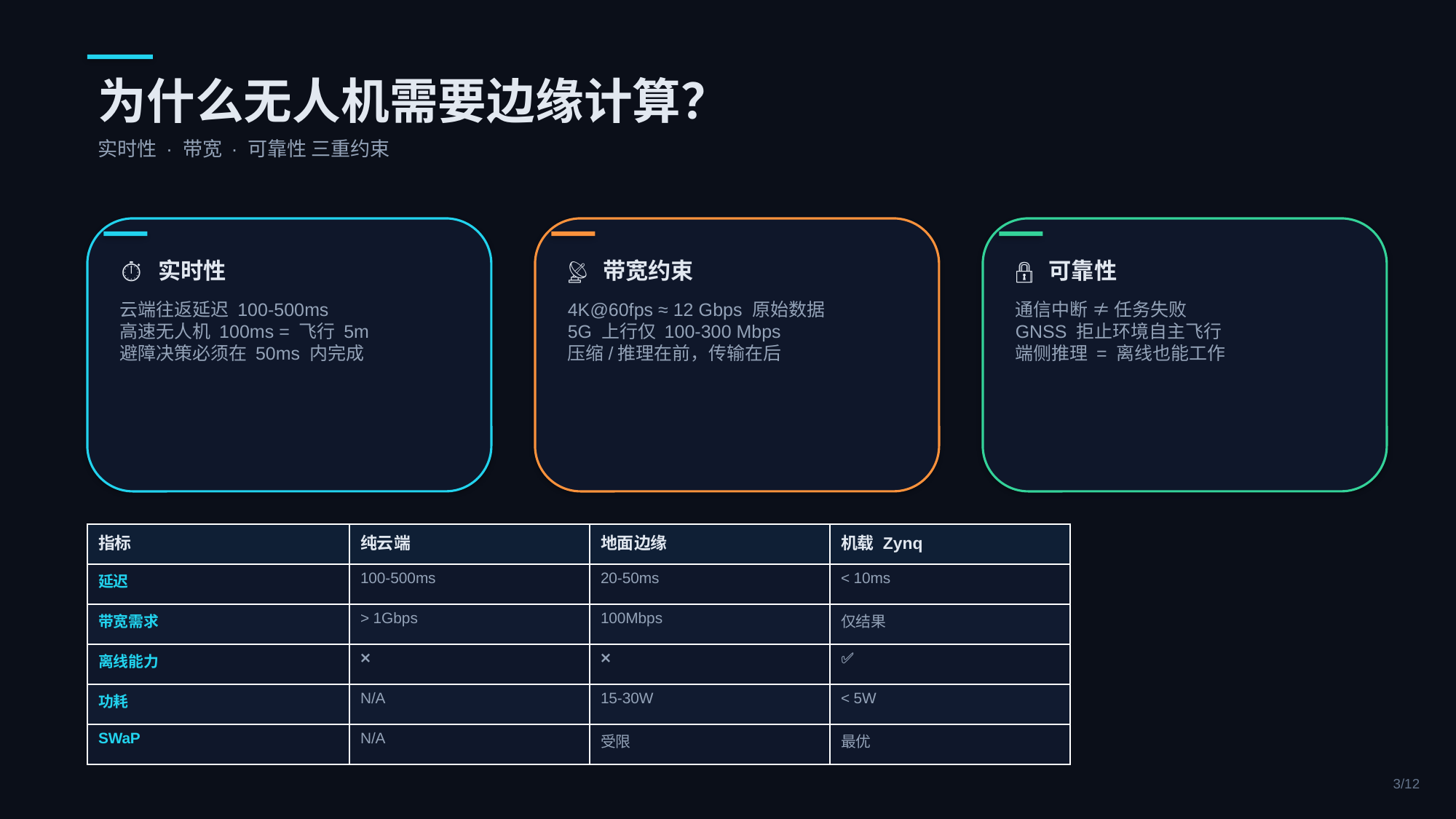

为什么无人机需要边缘计算？
实时性 · 带宽 · 可靠性 三重约束

⏱️  实时性
📡  带宽约束
🔒  可靠性
云端往返延迟 100-500ms
高速无人机 100ms = 飞行 5m
避障决策必须在 50ms 内完成
4K@60fps ≈ 12 Gbps 原始数据
5G 上行仅 100-300 Mbps
压缩/推理在前，传输在后
通信中断 ≠ 任务失败
GNSS 拒止环境自主飞行
端侧推理 = 离线也能工作
| 指标 | 纯云端 | 地面边缘 | 机载 Zynq |
| --- | --- | --- | --- |
| 延迟 | 100-500ms | 20-50ms | < 10ms |
| 带宽需求 | > 1Gbps | 100Mbps | 仅结果 |
| 离线能力 | ❌ | ❌ | ✅ |
| 功耗 | N/A | 15-30W | < 5W |
| SWaP | N/A | 受限 | 最优 |
3/12